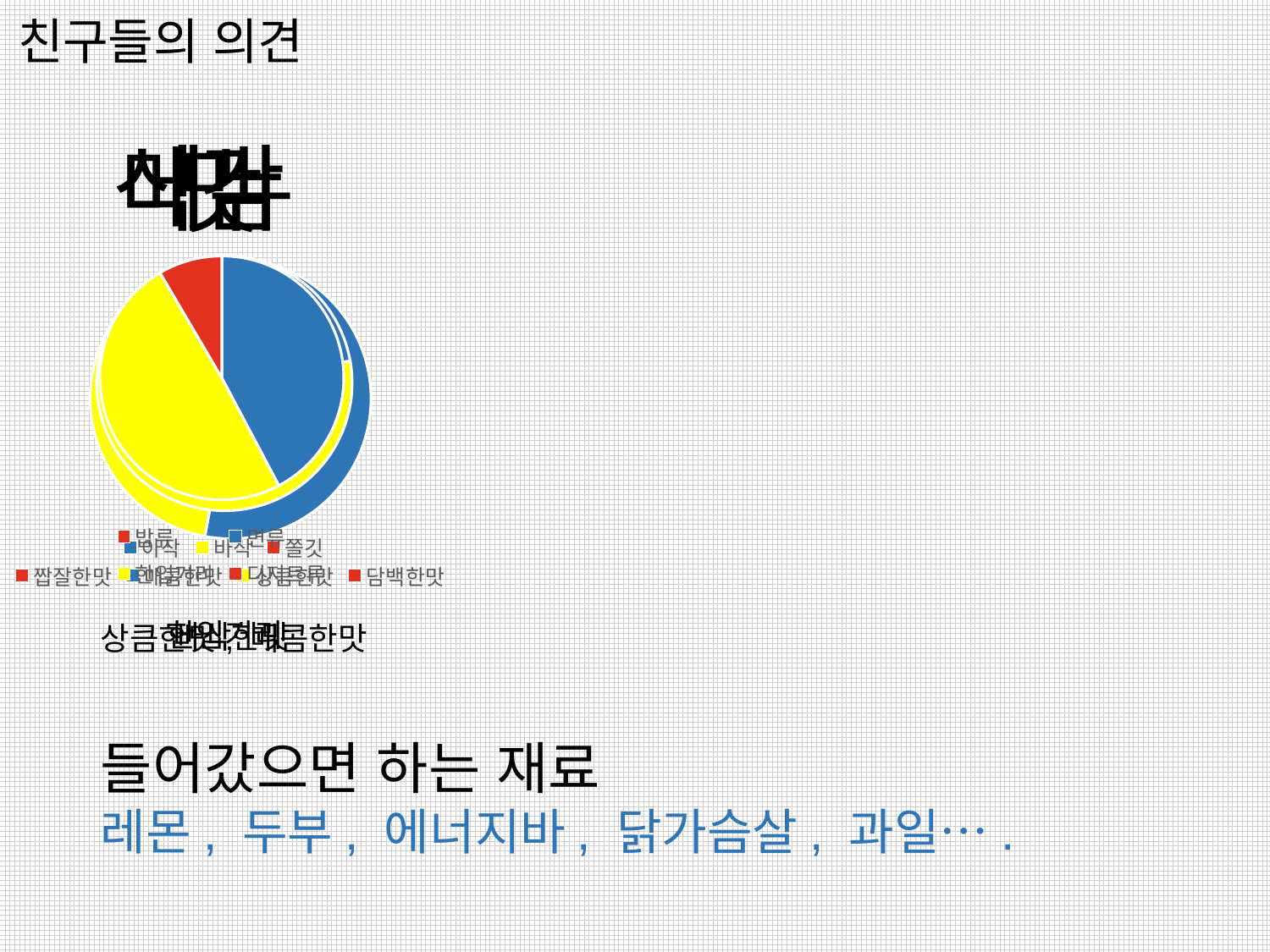

친구들의 의견
식감

### Chart

| Category | 판매 |
|---|---|
| 아삭 | 4.0 |
| 바삭 | 12.0 |
| 쫄깃 | 2.0 |
바삭한맛
메뉴

### Chart

| Category | 판매 |
|---|---|
| 밥류 | 0.0 |
| 면류 | 6.0 |
| 한입거리 | 7.0 |
| 디저트류 | 1.2 |
한입거리
맛

### Chart

| Category | 판매 |
|---|---|
| 짭잘한맛 | 1.0 |
| 매콤한맛 | 8.0 |
| 상큼한맛 | 8.0 |
| 담백한맛 | 0.0 |
상큼한맛, 매콤한맛
들어갔으면 하는 재료
레몬, 두부, 에너지바, 닭가슴살, 과일….